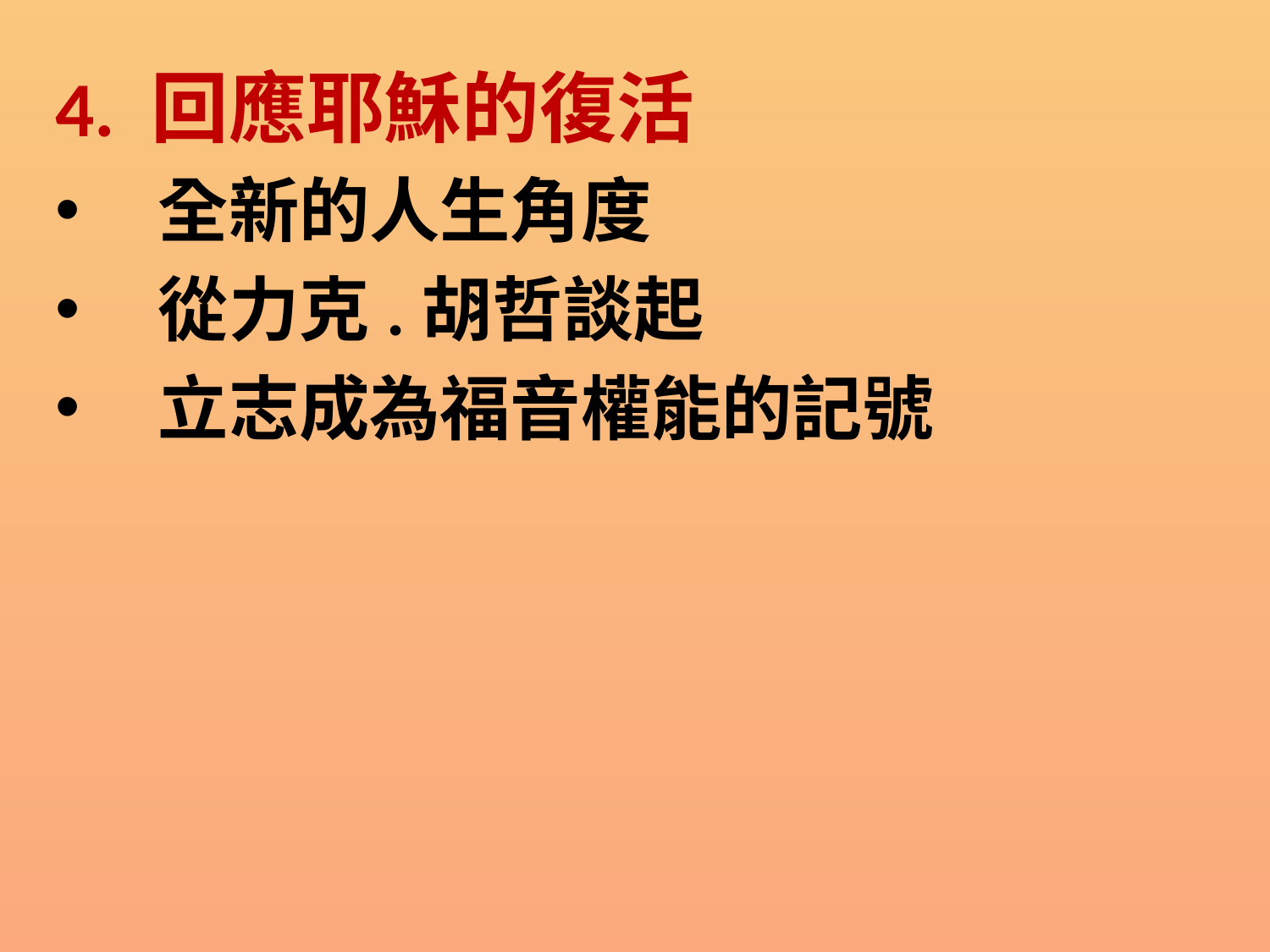

4. 回應耶穌的復活
全新的人生角度
從力克.胡哲談起
立志成為福音權能的記號